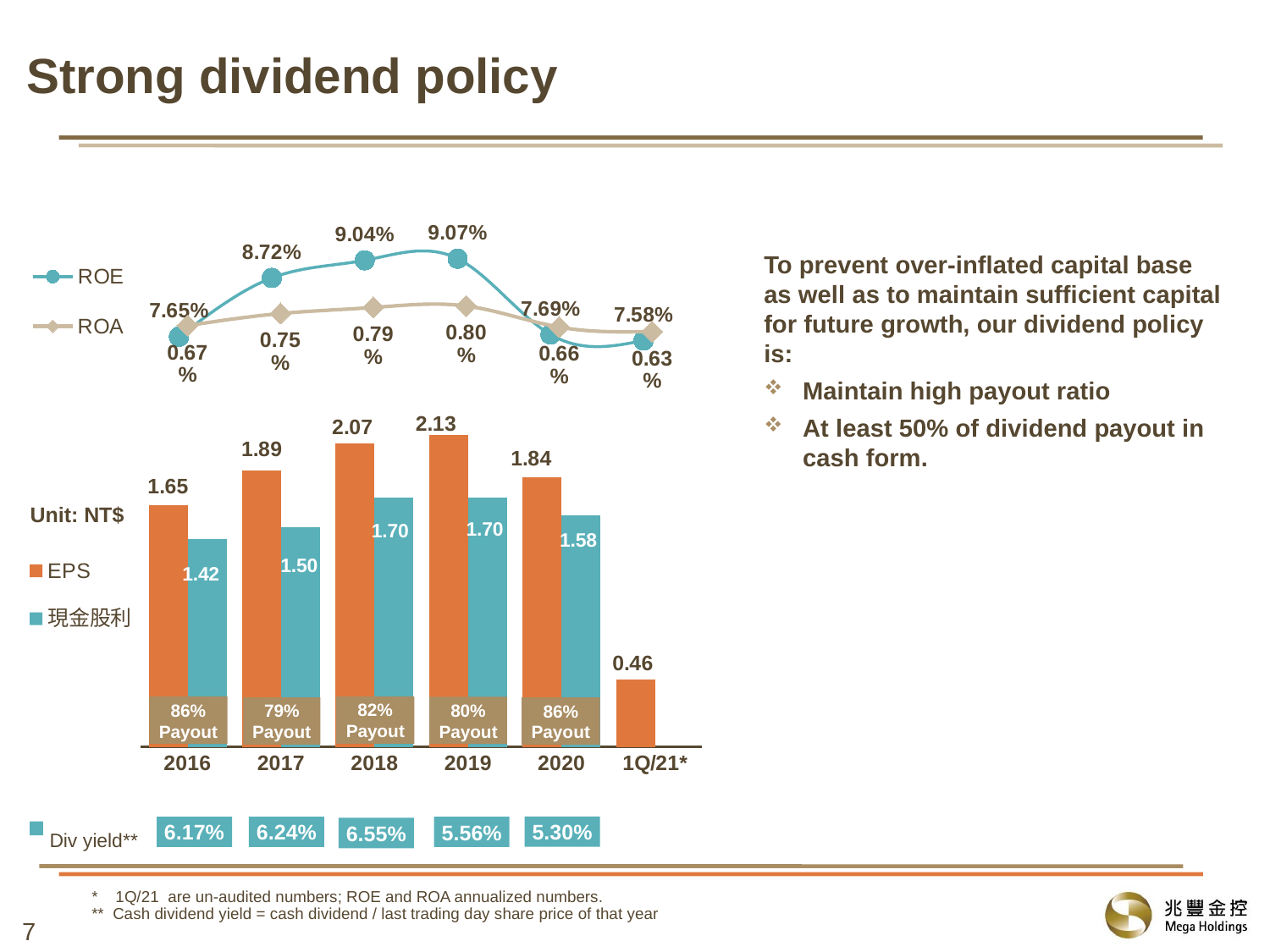

Strong dividend policy

### Chart

| Category | ROE |
|---|---|
| 2016 | 0.0765 |
| 2017 | 0.0872 |
| 2018 | 0.0904 |
| 2019 | 0.0907 |
| 2020 | 0.0769 |
| 1Q/21* | 0.0758 |
To prevent over-inflated capital base as well as to maintain sufficient capital for future growth, our dividend policy is:
Maintain high payout ratio
At least 50% of dividend payout in cash form.

### Chart

| Category | ROA |
|---|---|
| 2016 | 0.0067 |
| 2017 | 0.0075 |
| 2018 | 0.0079 |
| 2019 | 0.008 |
| 2020 | 0.0066 |
| 1Q/21* | 0.0063 |

### Chart

| Category | EPS | 現金股利 |
|---|---|---|
| 2016 | 1.65 | 1.42 |
| 2017 | 1.89 | 1.5 |
| 2018 | 2.07 | 1.7 |
| 2019 | 2.13 | 1.7 |
| 2020 | 1.84 | 1.58 |
| 1Q/21* | 0.46 | None |
Unit: NT$
82% Payout
86% Payout
80% Payout
79% Payout
86% Payout
5.30%
6.17%
6.24%
5.56%
6.55%

Div yield**
*    1Q/21  are un-audited numbers; ROE and ROA annualized numbers.
**  Cash dividend yield = cash dividend / last trading day share price of that year